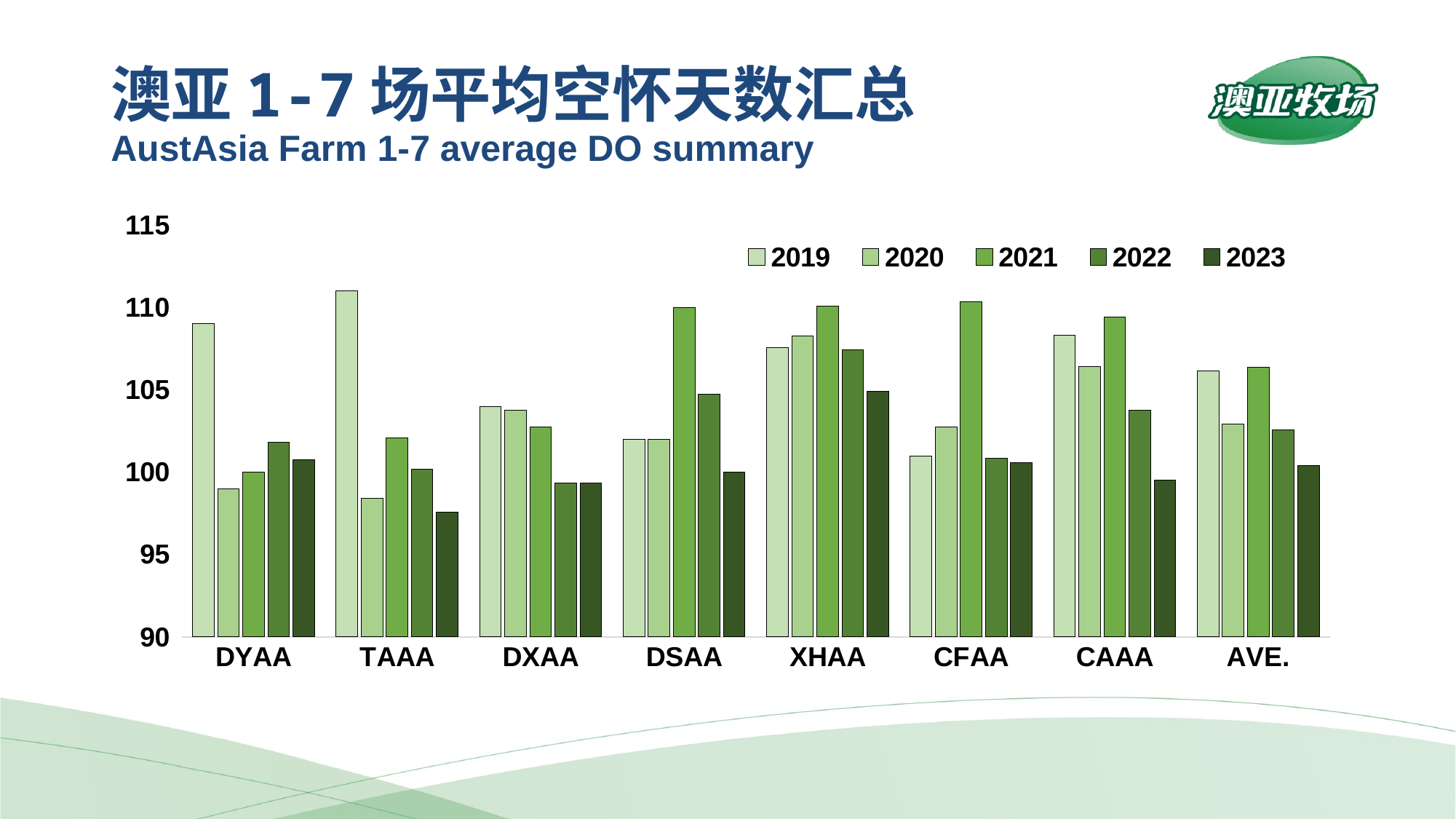

# 澳亚1-7场平均空怀天数汇总 AustAsia Farm 1-7 average DO summary

### Chart

| Category | 2019 | 2020 | 2021 | 2022 | 2023 |
|---|---|---|---|---|---|
| DYAA | 109.03583333333331 | 99.0 | 100.0 | 101.83333333333333 | 100.75 |
| TAAA | 111.0 | 98.41666666666667 | 102.083333333333 | 100.16666666666667 | 97.58333333333333 |
| DXAA | 104.0 | 103.75 | 102.75 | 99.33333333333333 | 99.33333333333333 |
| DSAA | 102.0 | 102.0 | 110.0 | 104.75 | 100.0 |
| XHAA | 107.58333333333333 | 108.25 | 110.083333333333 | 107.41666666666667 | 104.91666666666667 |
| CFAA | 101.0 | 102.75 | 110.333333333333 | 100.83333333333333 | 100.58333333333333 |
| CAAA | 108.33333333333333 | 106.41666666666667 | 109.416666666667 | 103.75 | 99.5 |
| AVE. | 106.13607142857143 | 102.94047619047619 | 106.3809523809523 | 102.58333333333334 | 100.38095238095238 |